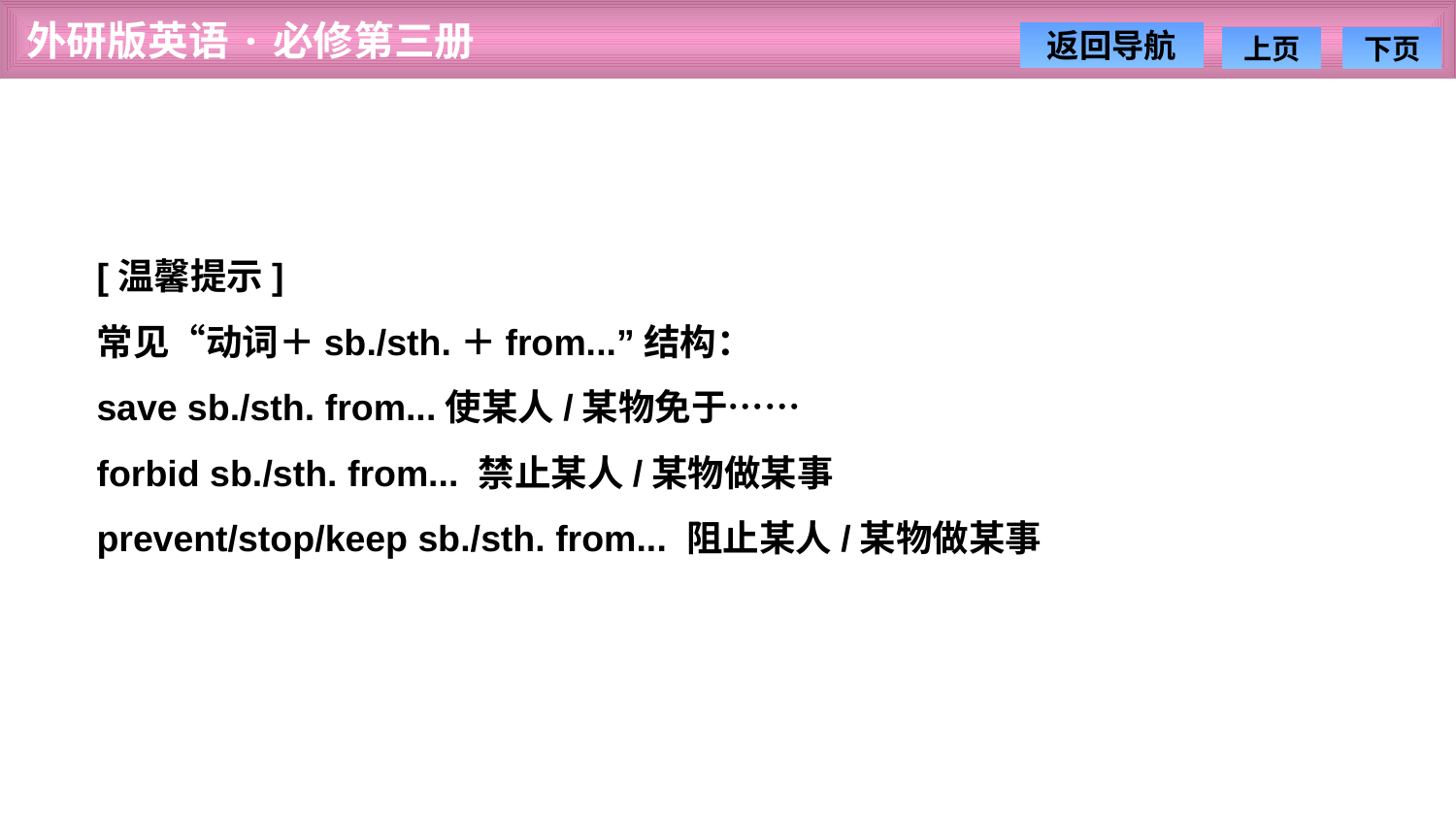

[温馨提示]
常见“动词＋sb./sth.＋from...”结构：
save sb./sth. from...使某人/某物免于……
forbid sb./sth. from... 禁止某人/某物做某事
prevent/stop/keep sb./sth. from... 阻止某人/某物做某事